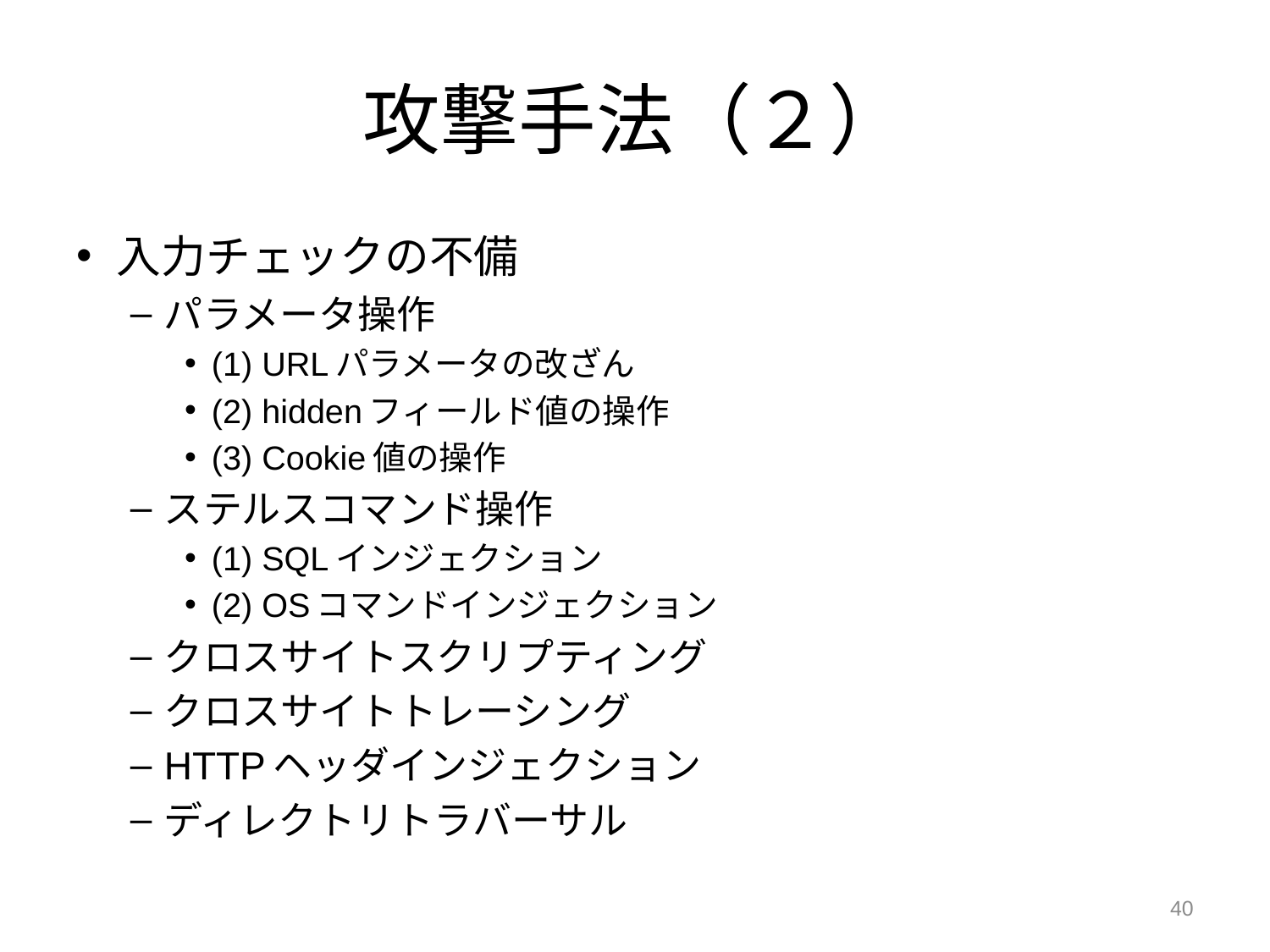

# 攻撃手法（２）
入力チェックの不備
パラメータ操作
(1) URLパラメータの改ざん
(2) hiddenフィールド値の操作
(3) Cookie値の操作
ステルスコマンド操作
(1) SQLインジェクション
(2) OSコマンドインジェクション
クロスサイトスクリプティング
クロスサイトトレーシング
HTTPヘッダインジェクション
ディレクトリトラバーサル
40